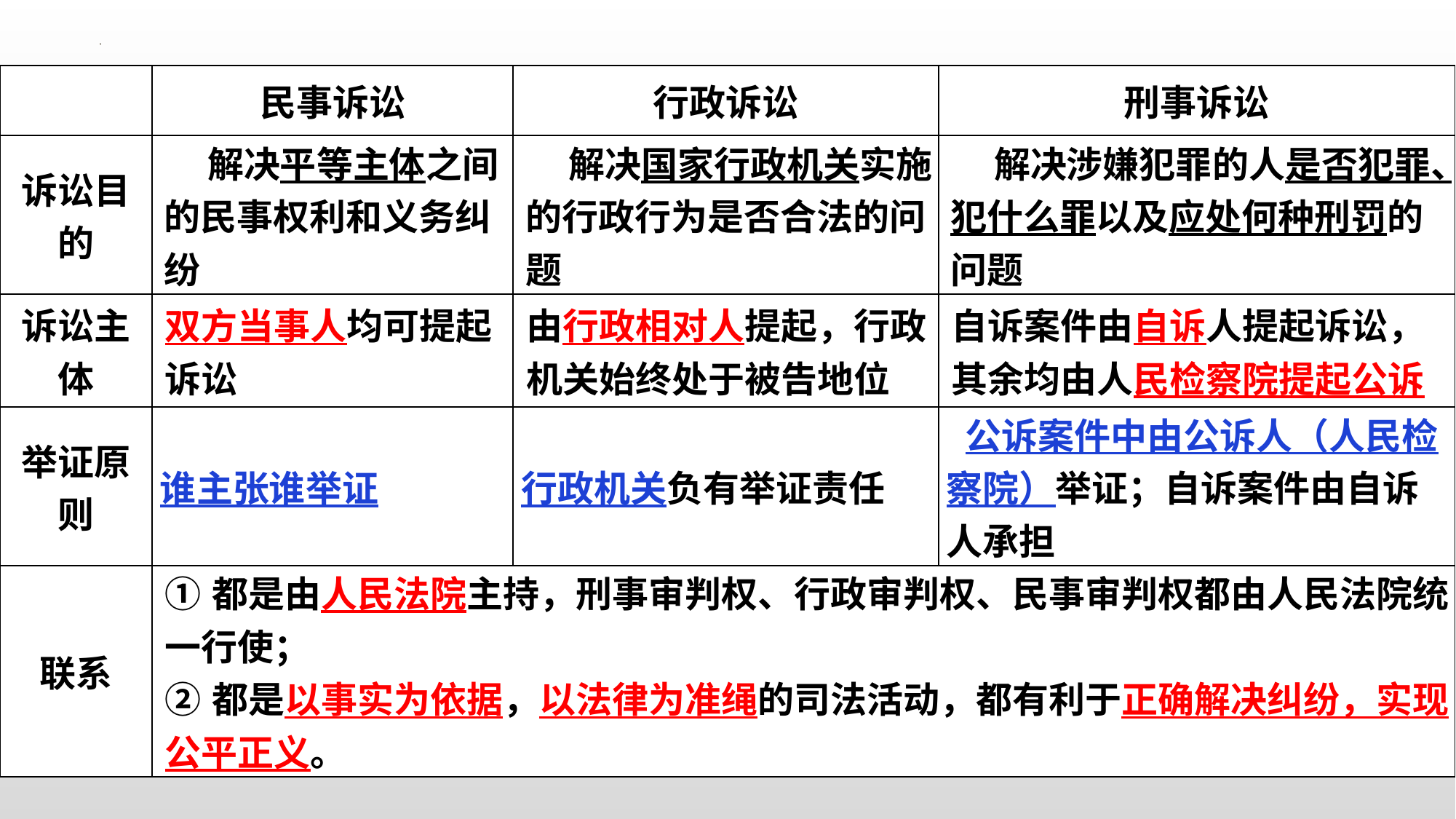

|  | 民事诉讼 | 行政诉讼 | 刑事诉讼 |
| --- | --- | --- | --- |
| 诉讼目的 | 解决平等主体之间的民事权利和义务纠纷 | 解决国家行政机关实施的行政行为是否合法的问题 | 解决涉嫌犯罪的人是否犯罪、犯什么罪以及应处何种刑罚的问题 |
| 诉讼主体 | 双方当事人均可提起诉讼 | 由行政相对人提起，行政机关始终处于被告地位 | 自诉案件由自诉人提起诉讼，其余均由人民检察院提起公诉 |
| 举证原则 | 谁主张谁举证 | 行政机关负有举证责任 | 公诉案件中由公诉人（人民检察院）举证；自诉案件由自诉人承担 |
| 联系 | ①都是由人民法院主持，刑事审判权、行政审判权、民事审判权都由人民法院统一行使； ②都是以事实为依据，以法律为准绳的司法活动，都有利于正确解决纠纷，实现公平正义。 |  |  |